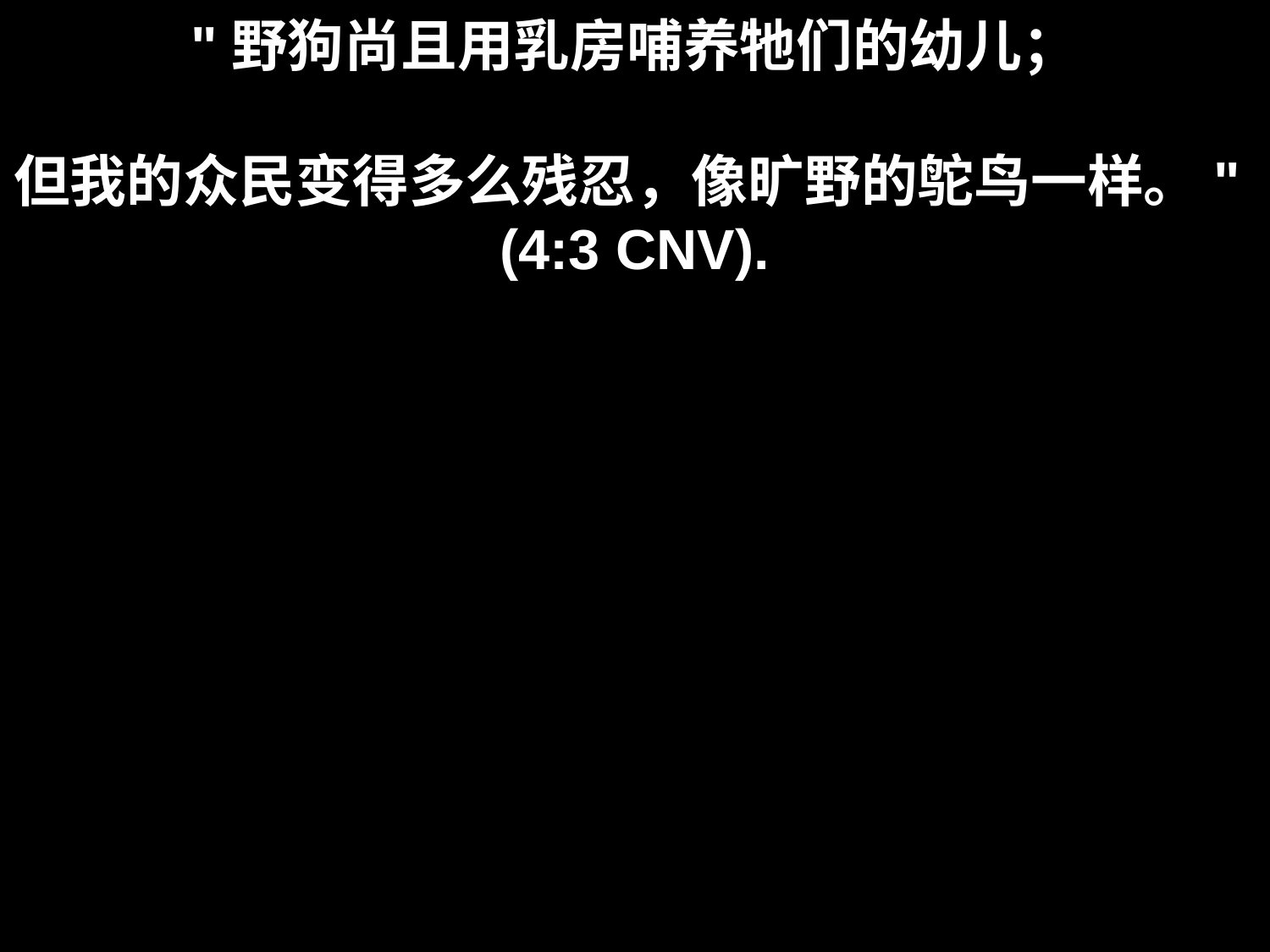

# "野狗尚且用乳房哺养牠们的幼儿； 但我的众民变得多么残忍，像旷野的鸵鸟一样。" (4:3 CNV).